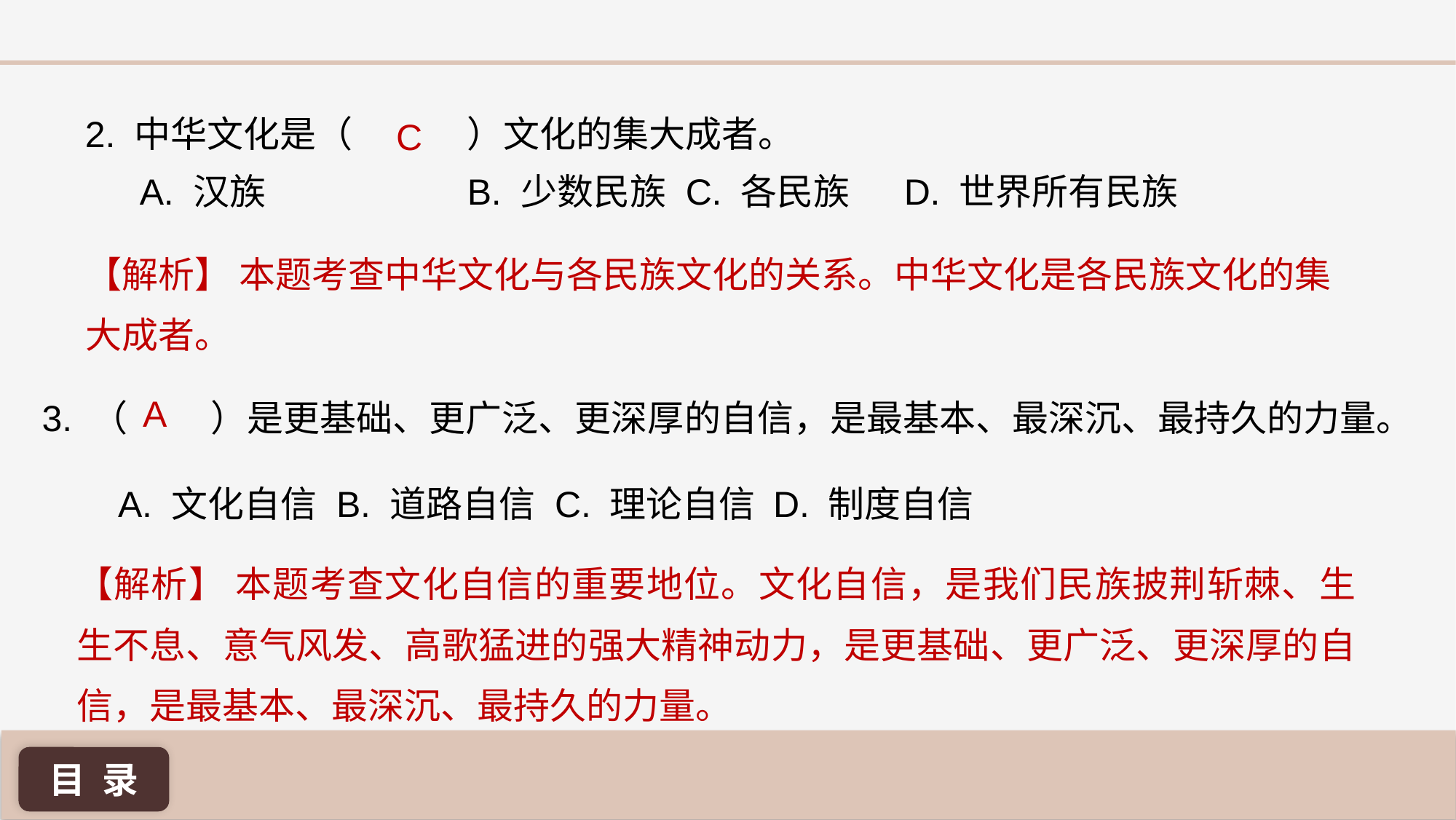

2. 中华文化是（ 	）文化的集大成者。
A. 汉族 		B. 少数民族 	C. 各民族 	D. 世界所有民族
C
【解析】 本题考查中华文化与各民族文化的关系。中华文化是各民族文化的集大成者。
A
3. （	 ）是更基础、更广泛、更深厚的自信，是最基本、最深沉、最持久的力量。
A. 文化自信 	B. 道路自信 	C. 理论自信 	D. 制度自信
【解析】 本题考查文化自信的重要地位。文化自信，是我们民族披荆斩棘、生生不息、意气风发、高歌猛进的强大精神动力，是更基础、更广泛、更深厚的自信，是最基本、最深沉、最持久的力量。